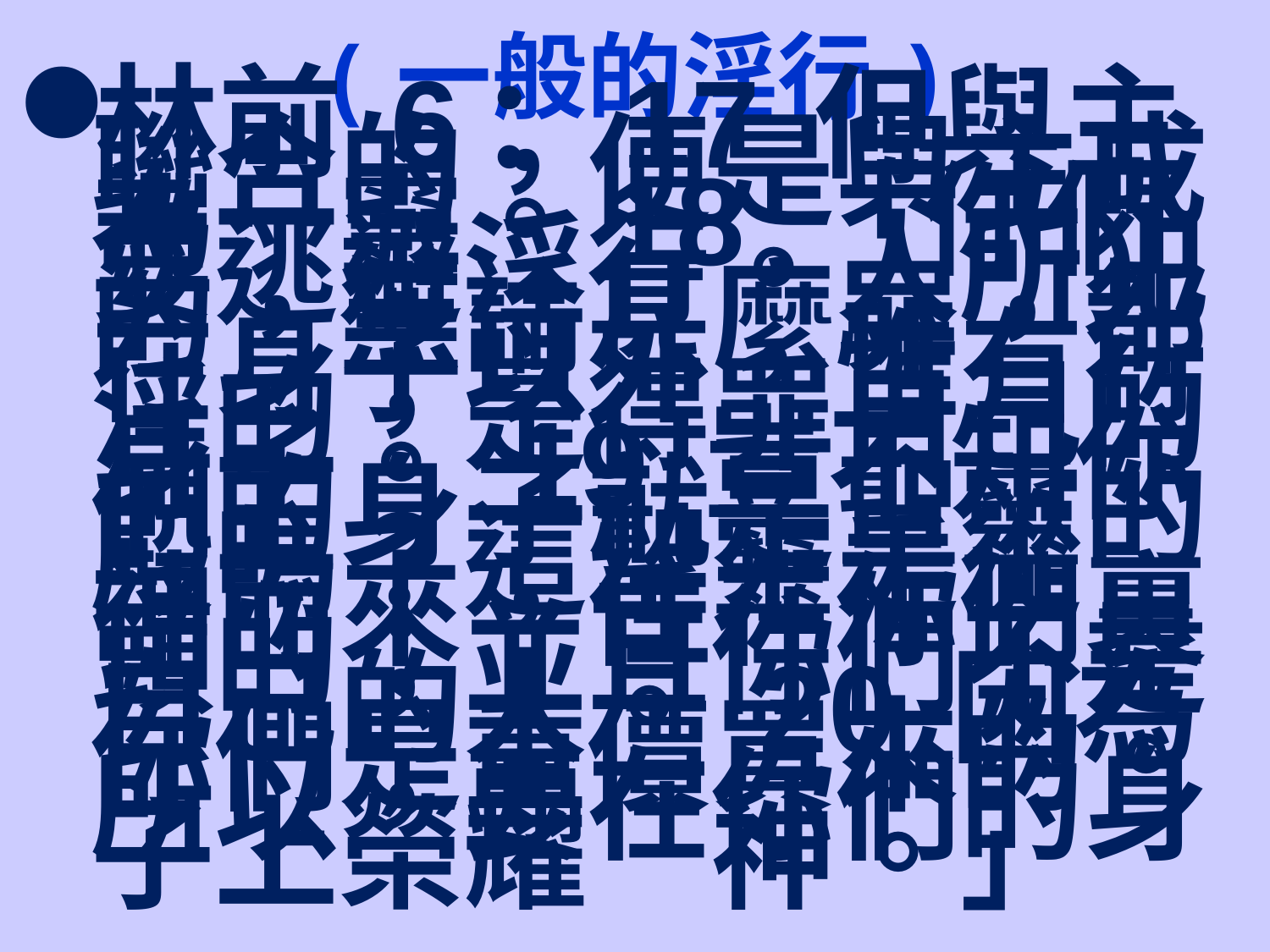

# (一般的淫行)
林前 6：17 但與主聯合的，便是與主成為一靈。18 「你們要逃避淫行。人所犯的，無論甚麼罪，都在身子以外，惟有行淫的，是得罪自己的身子。 19 豈不知你們的身子就是聖靈的殿嗎？這聖靈是從　神而來，住在你們裏頭的；並且你們不是自己的人。 20 因為你們是重價買來的。所以，要在你們的身子上榮耀　神。」